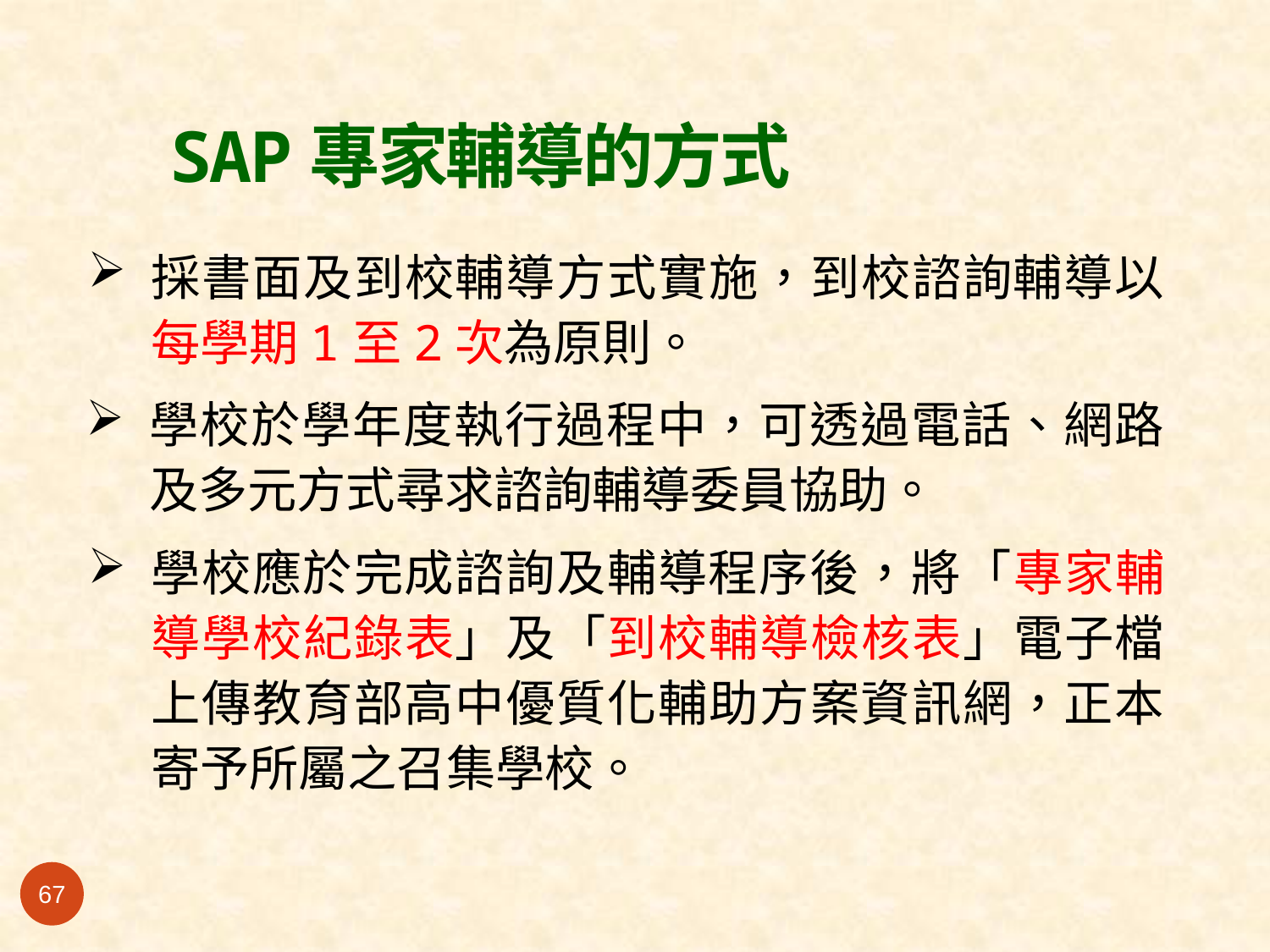

# SAP專家輔導的方式
採書面及到校輔導方式實施，到校諮詢輔導以每學期1至2次為原則。
學校於學年度執行過程中，可透過電話、網路及多元方式尋求諮詢輔導委員協助。
學校應於完成諮詢及輔導程序後，將「專家輔導學校紀錄表」及「到校輔導檢核表」電子檔上傳教育部高中優質化輔助方案資訊網，正本寄予所屬之召集學校。
67